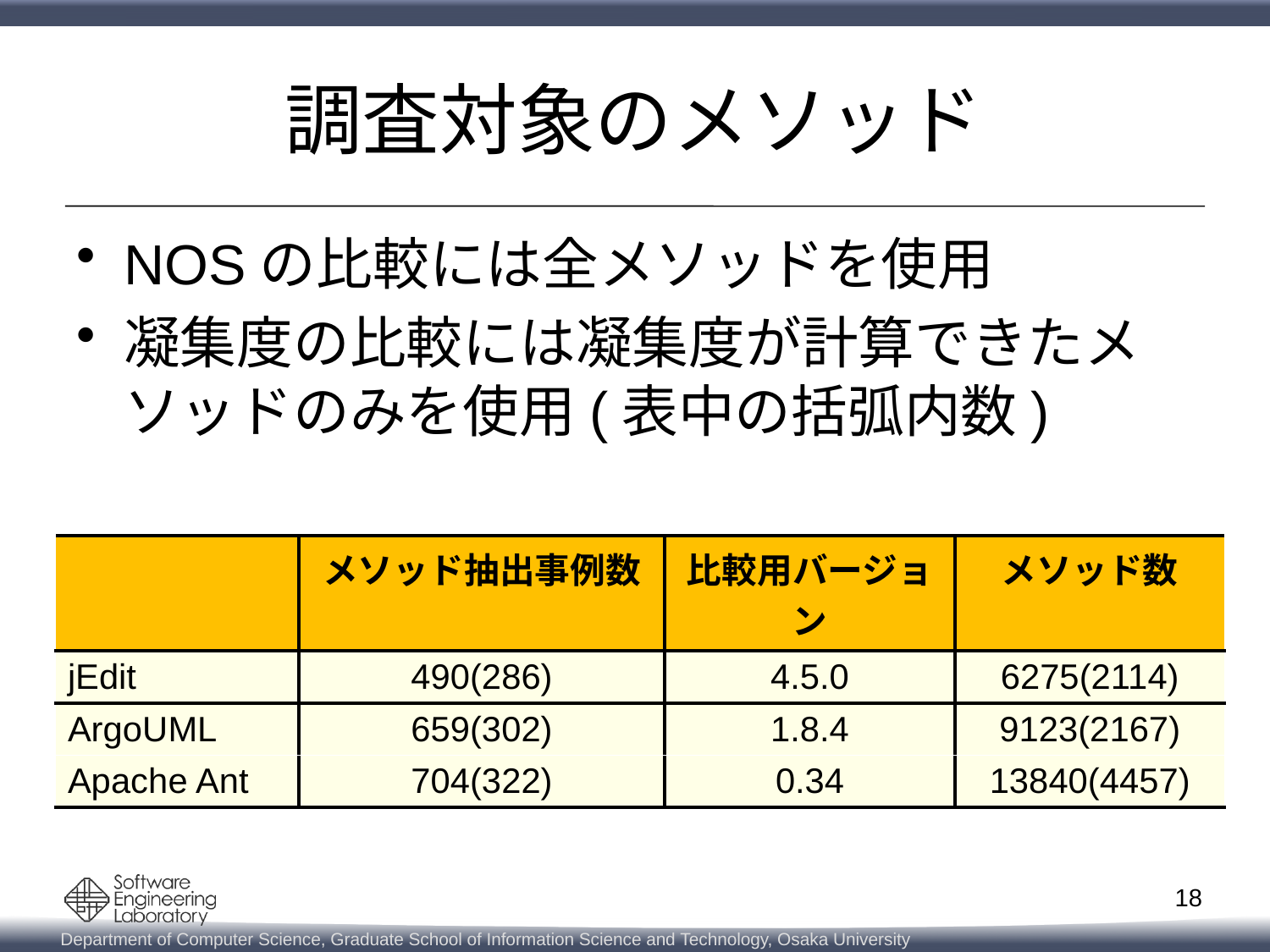

# 調査対象のメソッド

NOSの比較には全メソッドを使用
凝集度の比較には凝集度が計算できたメソッドのみを使用(表中の括弧内数)

|  | メソッド抽出事例数 | 比較用バージョン | メソッド数 |
| --- | --- | --- | --- |
| jEdit | 490(286) | 4.5.0 | 6275(2114) |
| ArgoUML | 659(302) | 1.8.4 | 9123(2167) |
| Apache Ant | 704(322) | 0.34 | 13840(4457) |
18